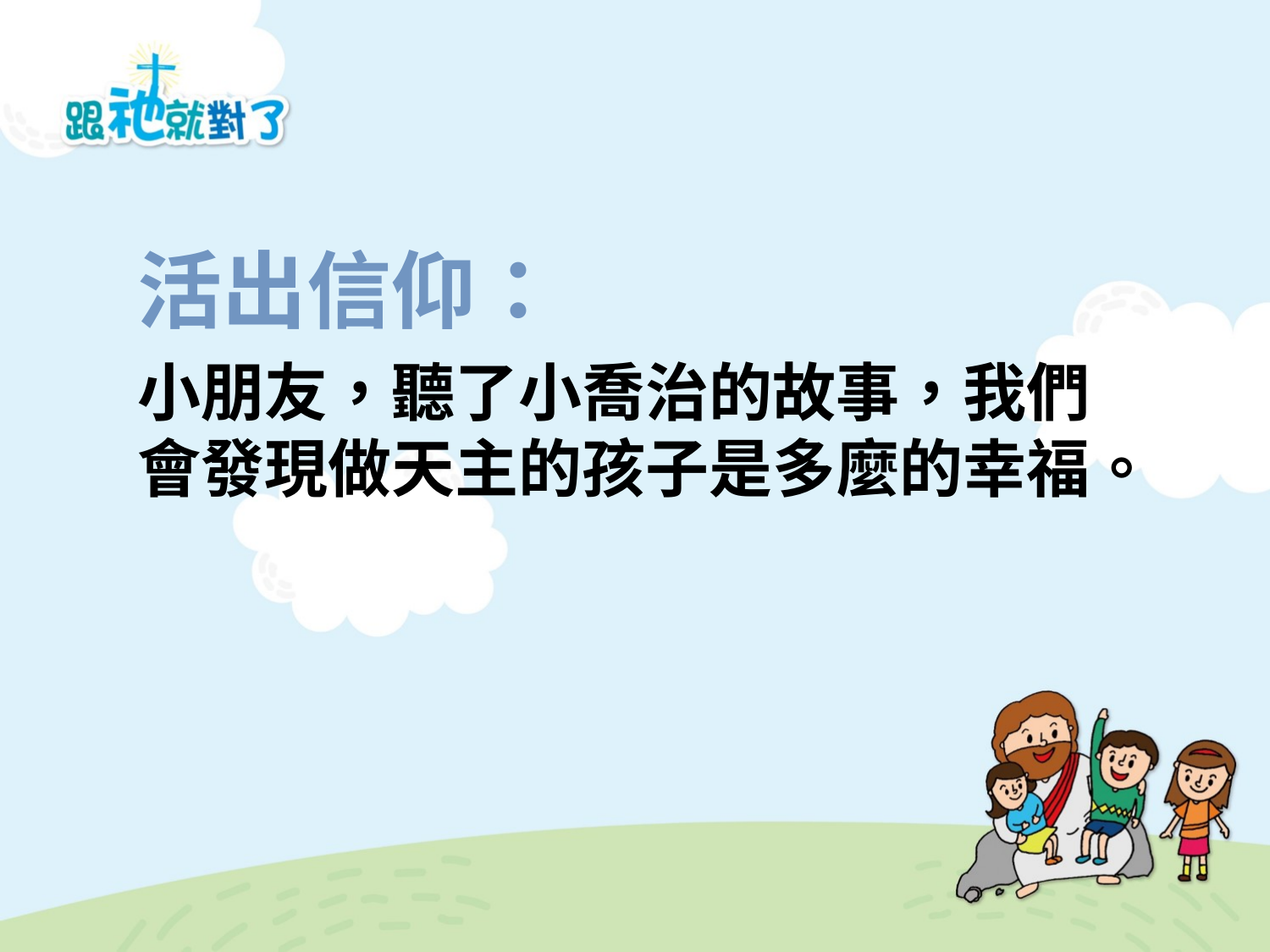

活出信仰：
小朋友，聽了小喬治的故事，我們會發現做天主的孩子是多麼的幸福。